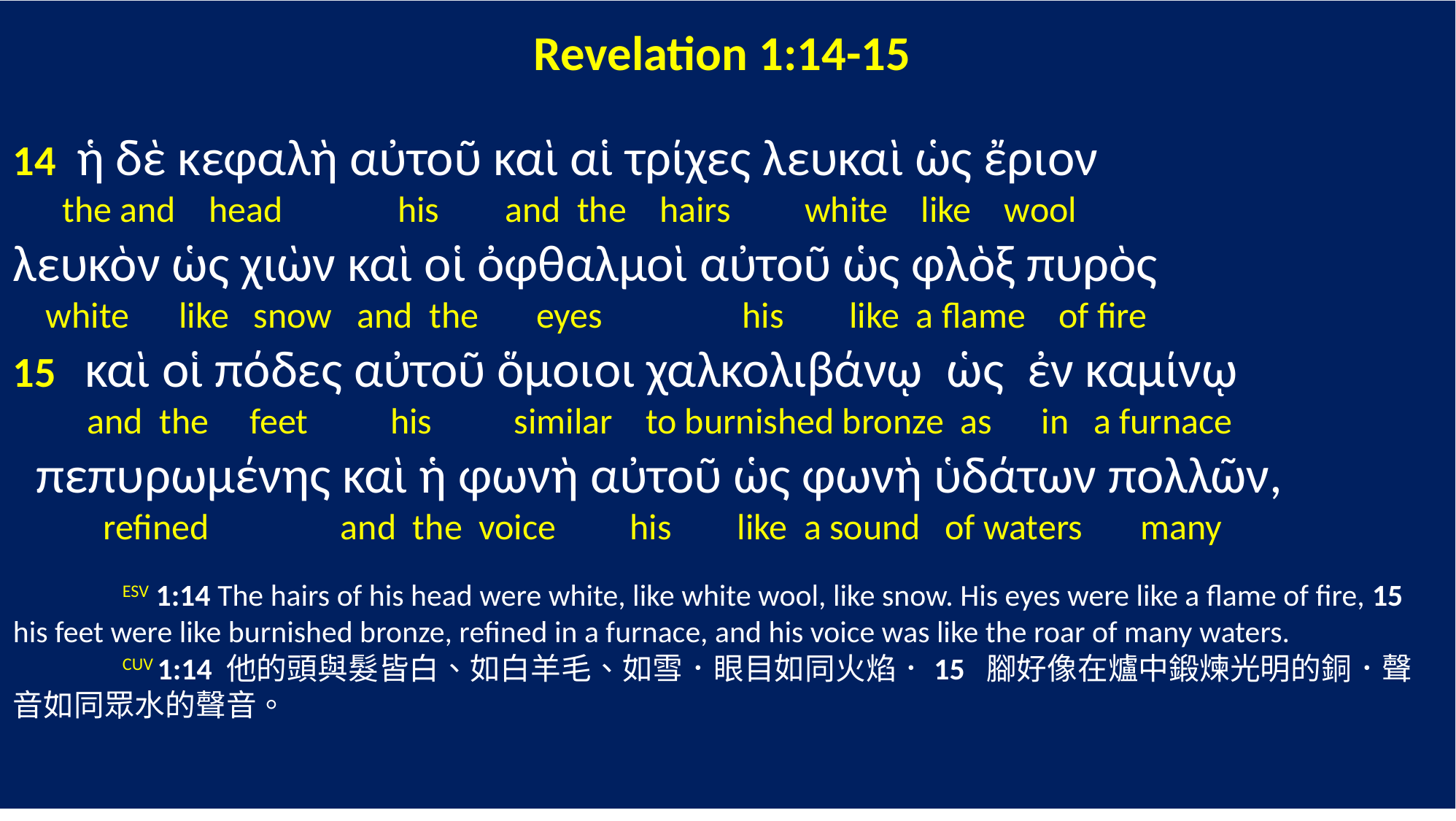

Revelation 1:14-15

14  ἡ δὲ κεφαλὴ αὐτοῦ καὶ αἱ τρίχες λευκαὶ ὡς ἔριον
      the and    head              his        and  the    hairs         white    like    wool
λευκὸν ὡς χιὼν καὶ οἱ ὀφθαλμοὶ αὐτοῦ ὡς φλὸξ πυρὸς
    white      like   snow   and  the       eyes                 his        like  a flame    of fire
15   καὶ οἱ πόδες αὐτοῦ ὅμοιοι χαλκολιβάνῳ  ὡς  ἐν καμίνῳ
         and  the     feet          his          similar    to burnished bronze  as      in   a furnace
  πεπυρωμένης καὶ ἡ φωνὴ αὐτοῦ ὡς φωνὴ ὑδάτων πολλῶν,
           refined                and  the  voice         his        like  a sound   of waters       many

	ESV 1:14 The hairs of his head were white, like white wool, like snow. His eyes were like a flame of fire, 15 his feet were like burnished bronze, refined in a furnace, and his voice was like the roar of many waters.
	CUV 1:14 他的頭與髮皆白、如白羊毛、如雪．眼目如同火焰．15  腳好像在爐中鍛煉光明的銅．聲音如同眾水的聲音。